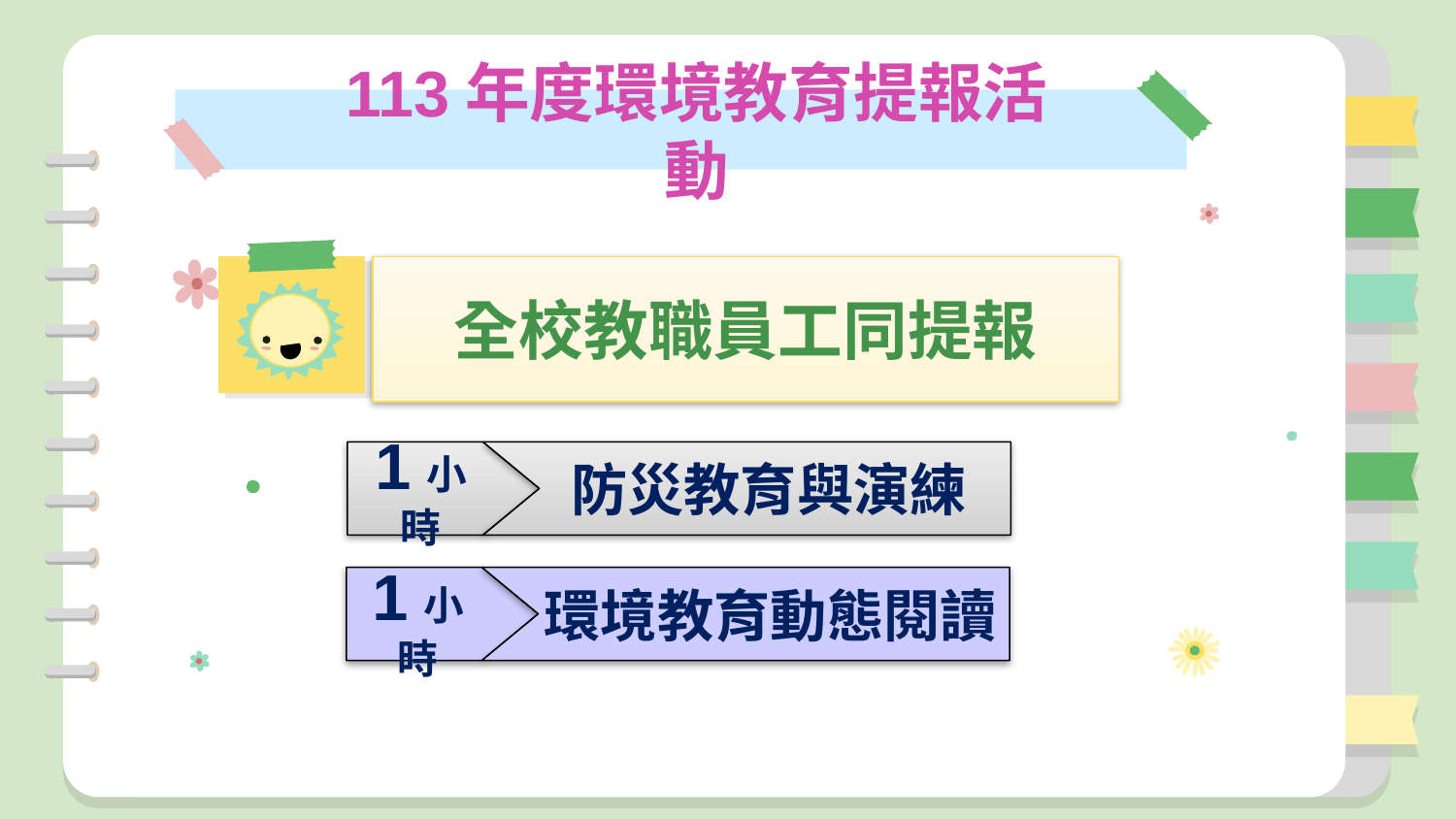

# 113年度環境教育提報活動

全校教職員工同提報

1小時
防災教育與演練

環境教育動態閱讀
1小時